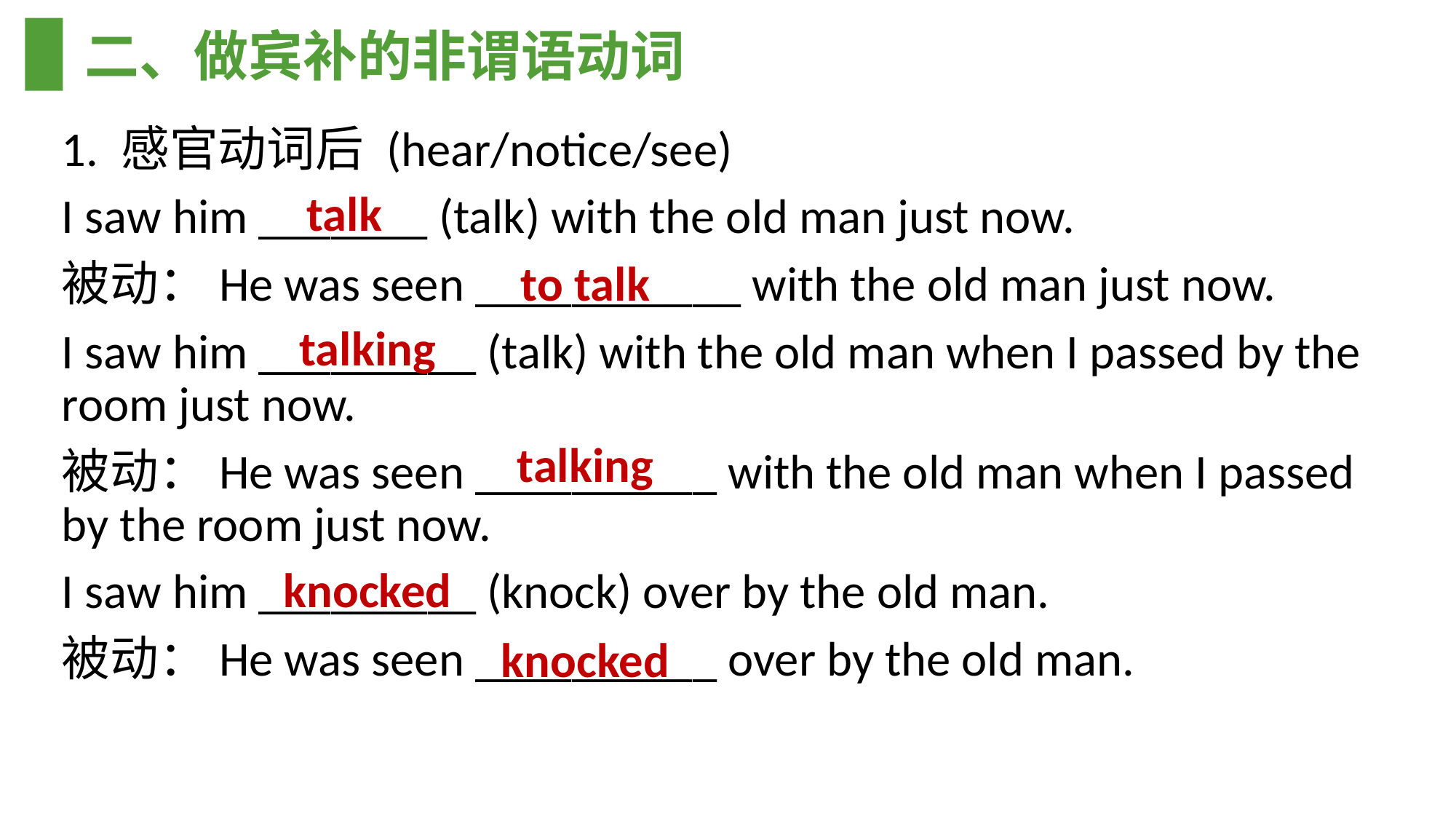

# 二、做宾补的非谓语动词
1. 感官动词后 (hear/notice/see)
I saw him _______ (talk) with the old man just now.
被动：He was seen ___________ with the old man just now.
I saw him _________ (talk) with the old man when I passed by the room just now.
被动：He was seen __________ with the old man when I passed by the room just now.
I saw him _________ (knock) over by the old man.
被动：He was seen __________ over by the old man.
talk
to talk
talking
talking
knocked
knocked